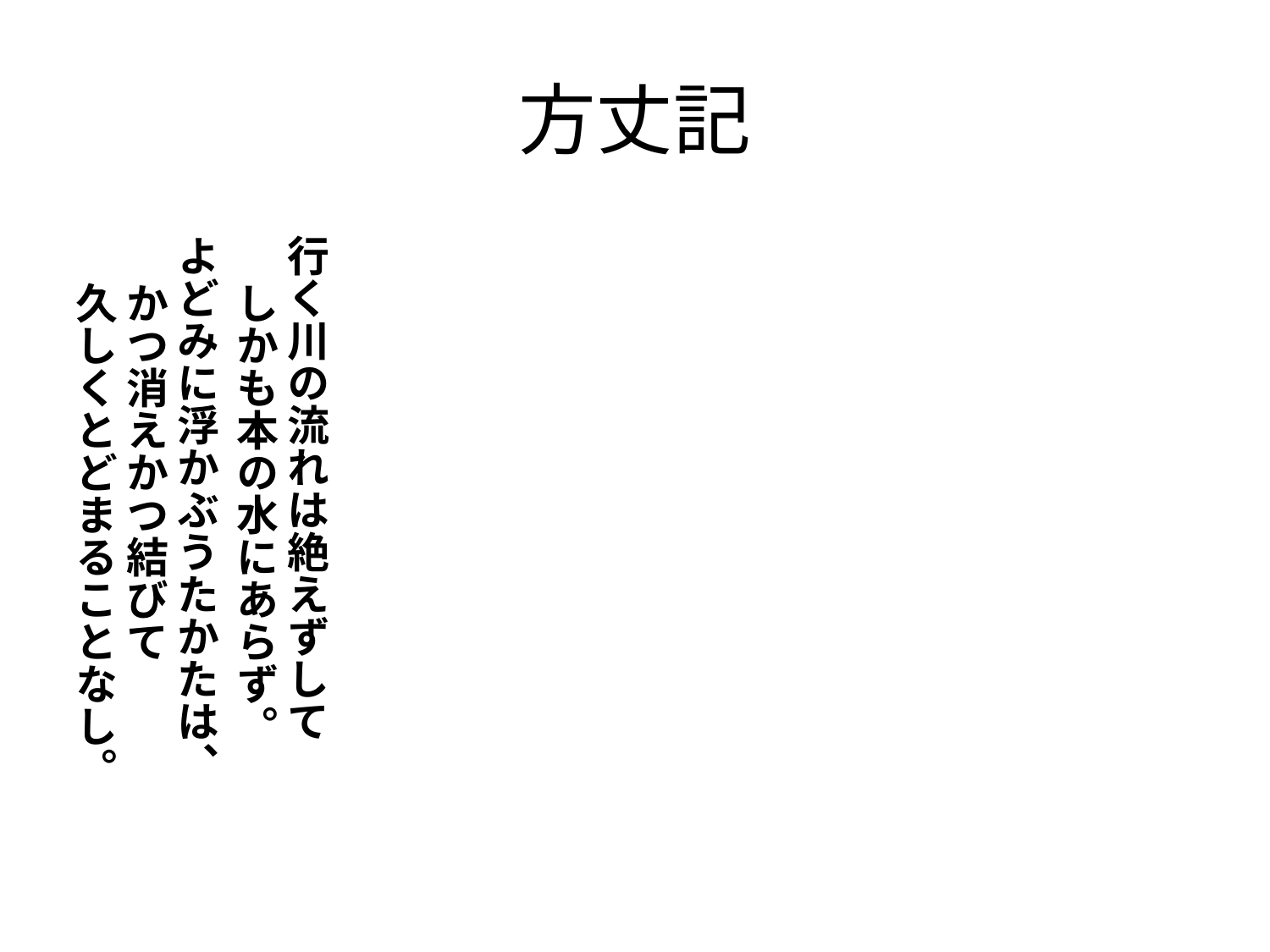

# 方丈記

行く川の流れは絶えずして
しかも本の水にあらず。
よどみに浮かぶうたかたは、
かつ消えかつ結びて
久しくとどまることなし。